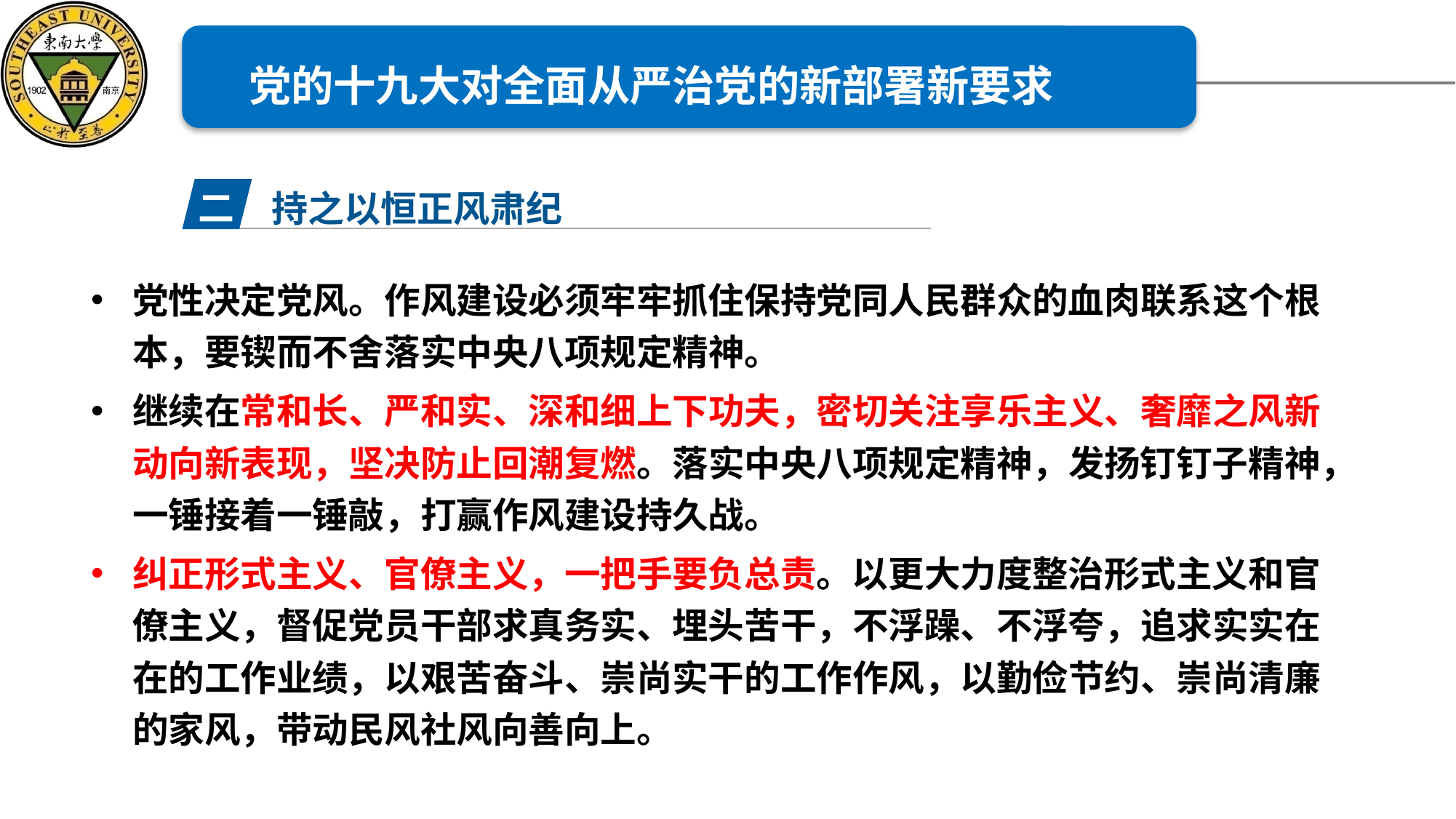

党的十九大对全面从严治党的新部署新要求

二
持之以恒正风肃纪
党性决定党风。作风建设必须牢牢抓住保持党同人民群众的血肉联系这个根本，要锲而不舍落实中央八项规定精神。
继续在常和长、严和实、深和细上下功夫，密切关注享乐主义、奢靡之风新动向新表现，坚决防止回潮复燃。落实中央八项规定精神，发扬钉钉子精神，一锤接着一锤敲，打赢作风建设持久战。
纠正形式主义、官僚主义，一把手要负总责。以更大力度整治形式主义和官僚主义，督促党员干部求真务实、埋头苦干，不浮躁、不浮夸，追求实实在在的工作业绩，以艰苦奋斗、崇尚实干的工作作风，以勤俭节约、崇尚清廉的家风，带动民风社风向善向上。